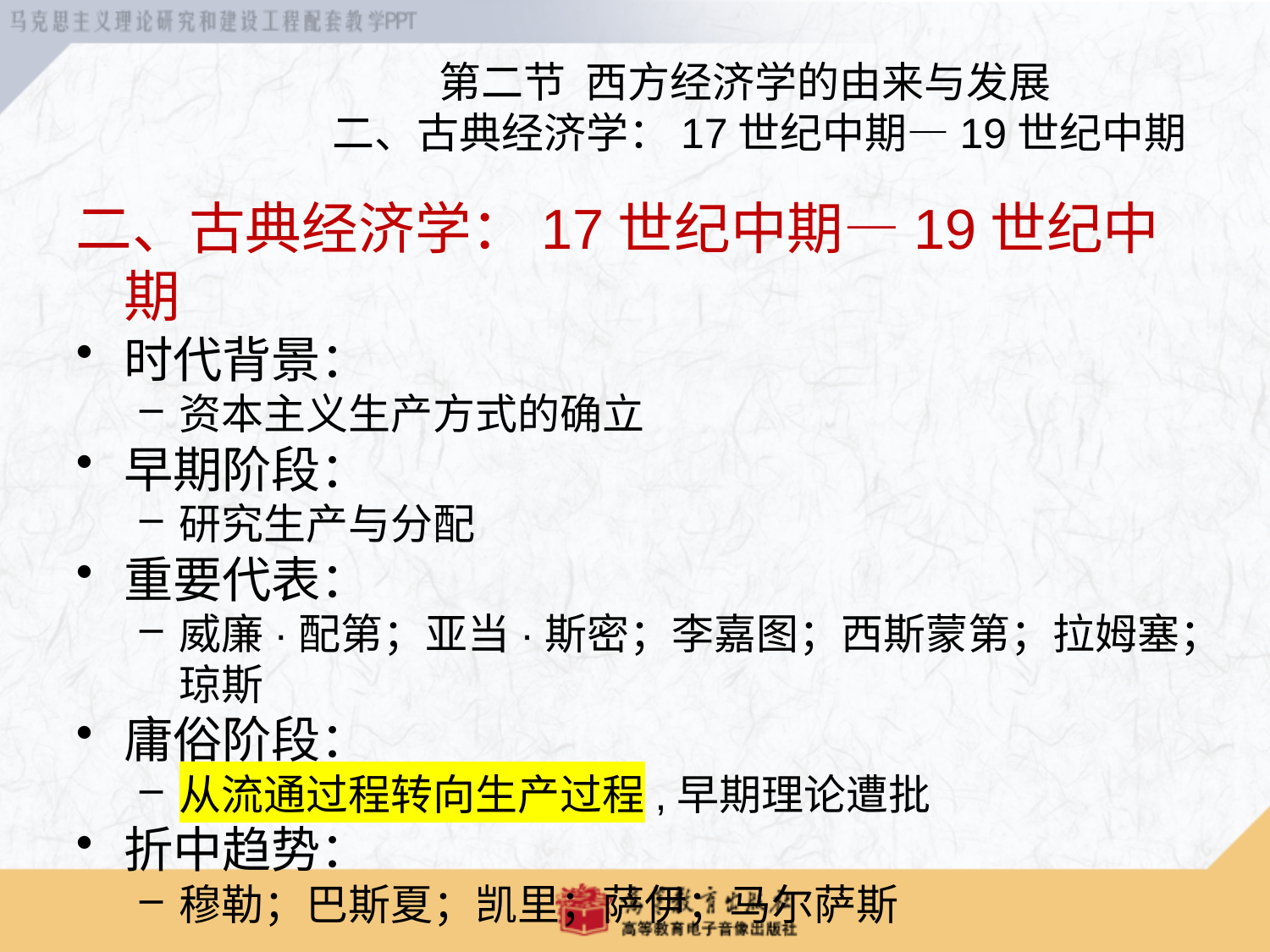

第二节  西方经济学的由来与发展
                         二、古典经济学：17世纪中期—19世纪中期
二、古典经济学：17世纪中期—19世纪中期
时代背景：
资本主义生产方式的确立
早期阶段：
研究生产与分配
重要代表：
威廉·配第；亚当·斯密；李嘉图；西斯蒙第；拉姆塞；琼斯
庸俗阶段：
从流通过程转向生产过程,早期理论遭批
折中趋势：
穆勒；巴斯夏；凯里；萨伊；马尔萨斯